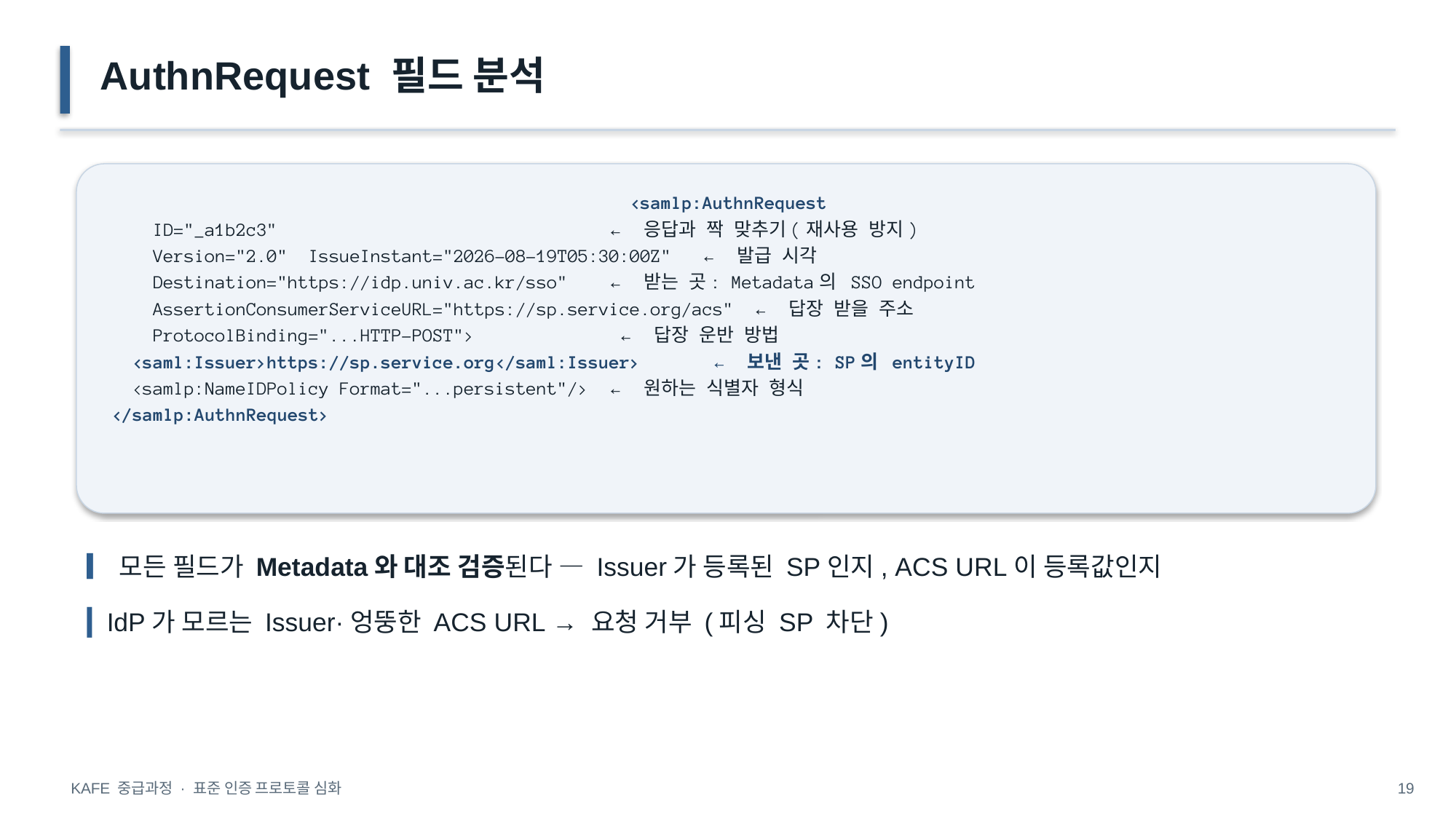

AuthnRequest 필드 분석

<samlp:AuthnRequest
    ID="_a1b2c3"                                ← 응답과 짝 맞추기(재사용 방지)
    Version="2.0"  IssueInstant="2026-08-19T05:30:00Z"   ← 발급 시각
    Destination="https://idp.univ.ac.kr/sso"    ← 받는 곳: Metadata의 SSO endpoint
    AssertionConsumerServiceURL="https://sp.service.org/acs"  ← 답장 받을 주소
    ProtocolBinding="...HTTP-POST">              ← 답장 운반 방법
  <saml:Issuer>https://sp.service.org</saml:Issuer>       ← 보낸 곳: SP의 entityID
  <samlp:NameIDPolicy Format="...persistent"/>  ← 원하는 식별자 형식
</samlp:AuthnRequest>
▎모든 필드가 Metadata와 대조 검증된다 — Issuer가 등록된 SP인지, ACS URL이 등록값인지
▎IdP가 모르는 Issuer·엉뚱한 ACS URL → 요청 거부 (피싱 SP 차단)
KAFE 중급과정 · 표준 인증 프로토콜 심화
19